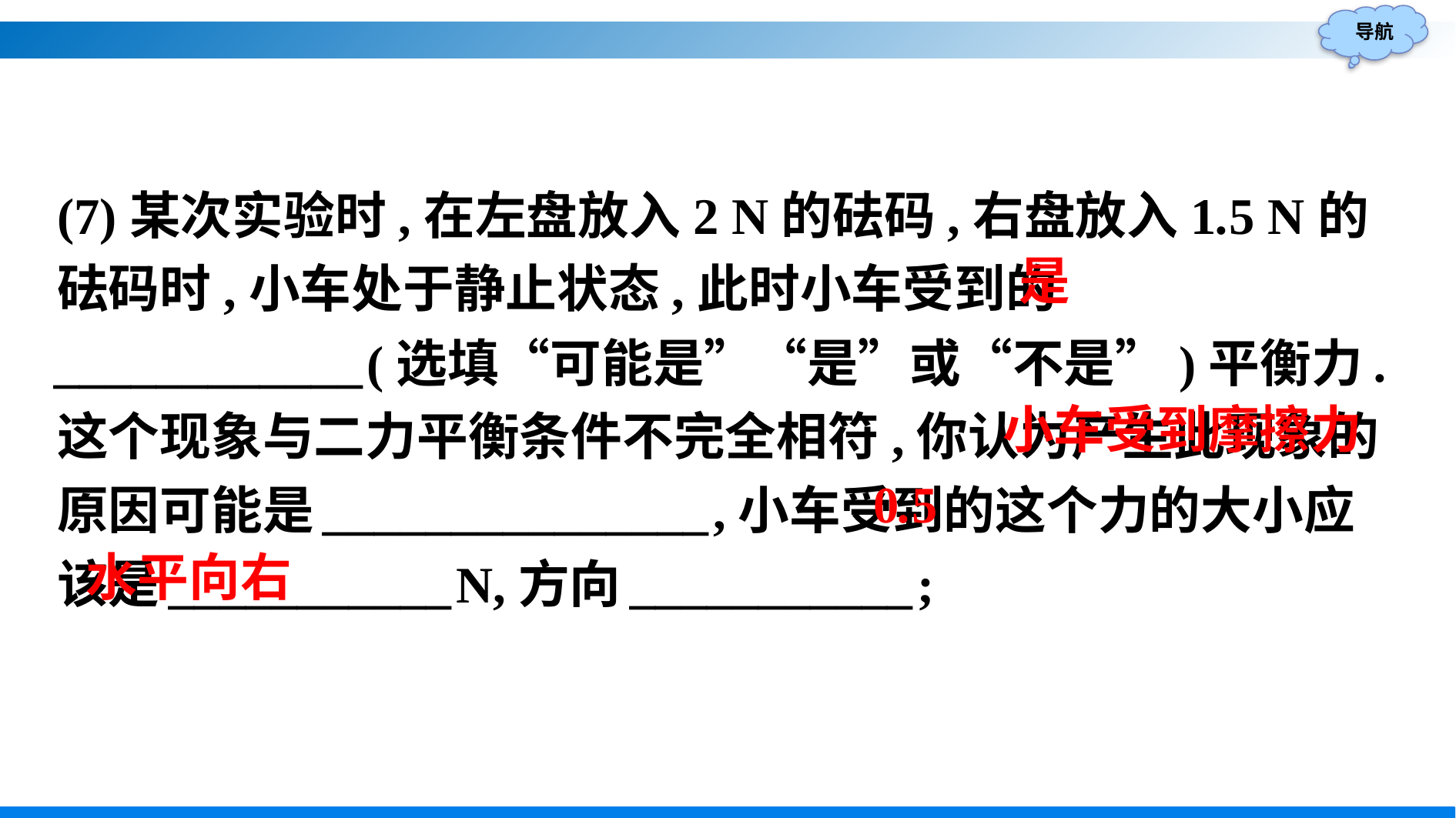

(7)某次实验时,在左盘放入2 N的砝码,右盘放入1.5 N的砝码时,小车处于静止状态,此时小车受到的____________(选填“可能是”“是”或“不是”)平衡力.这个现象与二力平衡条件不完全相符,你认为产生此现象的原因可能是_______________,小车受到的这个力的大小应该是___________N,方向___________;
是
小车受到摩擦力
0.5
水平向右